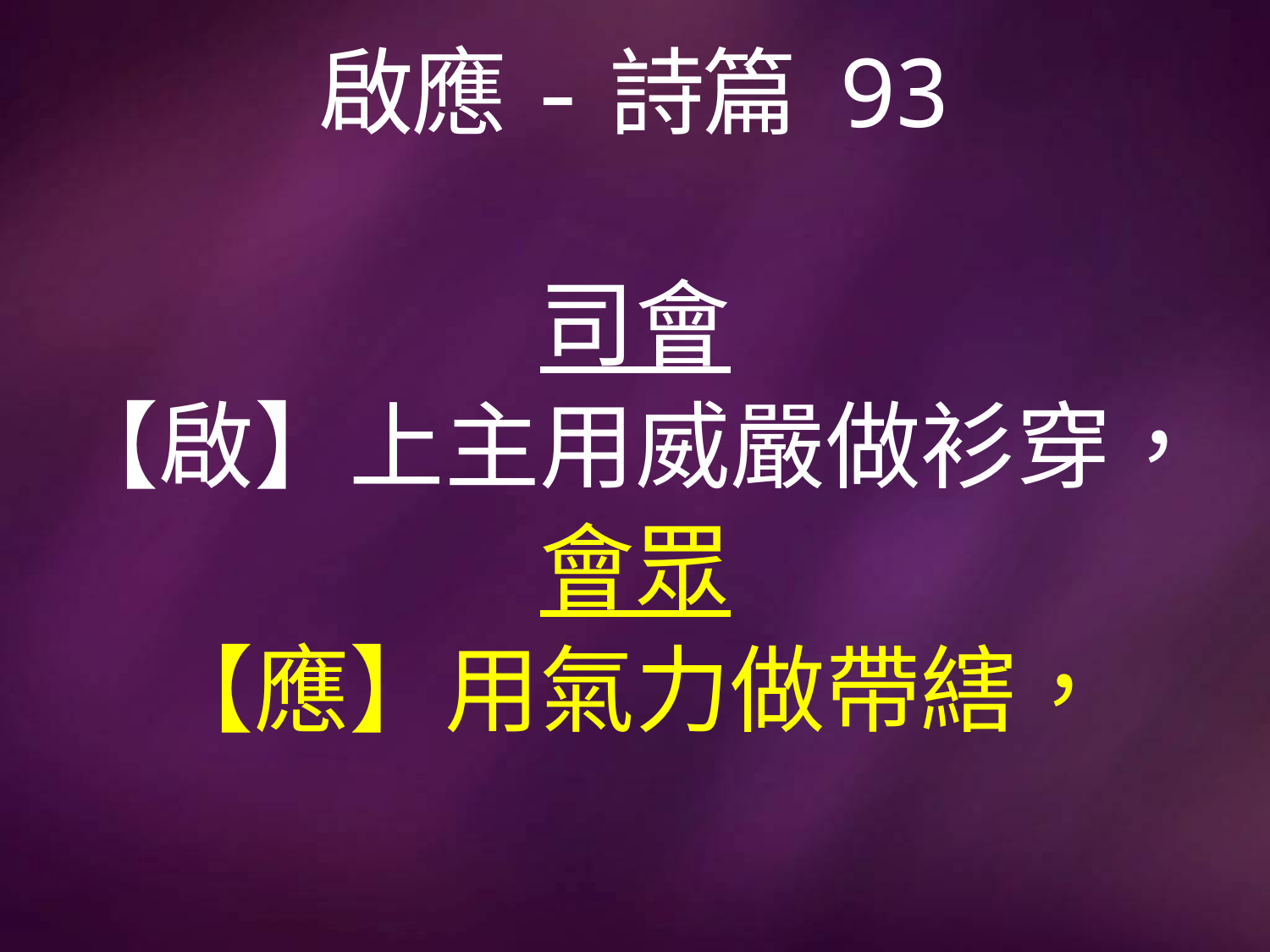

# 啟應-詩篇 93
司會
【啟】上主用威嚴做衫穿，
會眾
【應】用氣力做帶縖，